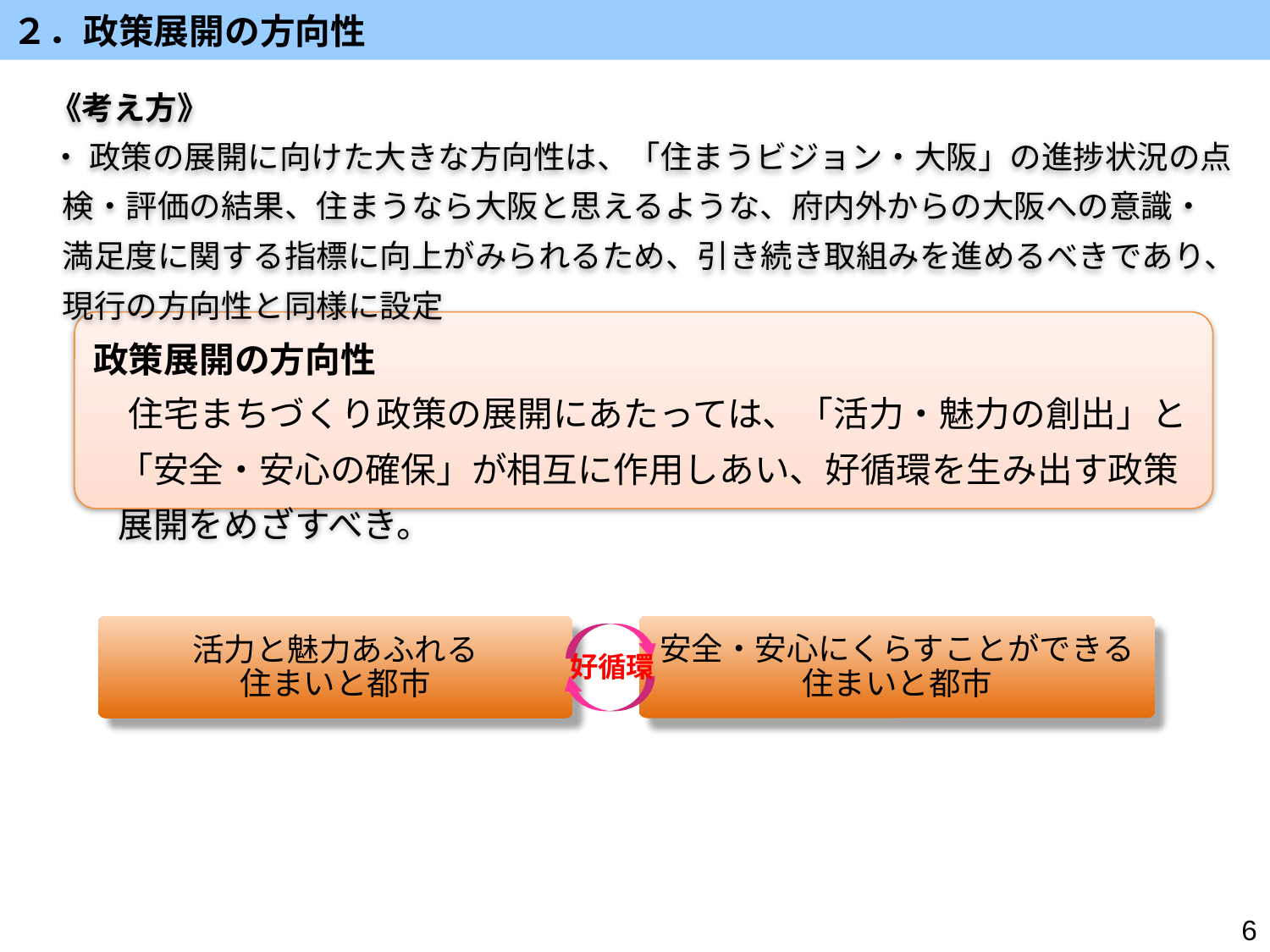

２．政策展開の方向性
《考え方》
・ 政策の展開に向けた大きな方向性は、「住まうビジョン・大阪」の進捗状況の点検・評価の結果、住まうなら大阪と思えるような、府内外からの大阪への意識・満足度に関する指標に向上がみられるため、引き続き取組みを進めるべきであり、現行の方向性と同様に設定

政策展開の方向性
　住宅まちづくり政策の展開にあたっては、「活力・魅力の創出」と「安全・安心の確保」が相互に作用しあい、好循環を生み出す政策展開をめざすべき。
安全・安心にくらすことができる
住まいと都市
活力と魅力あふれる
住まいと都市

好循環

6